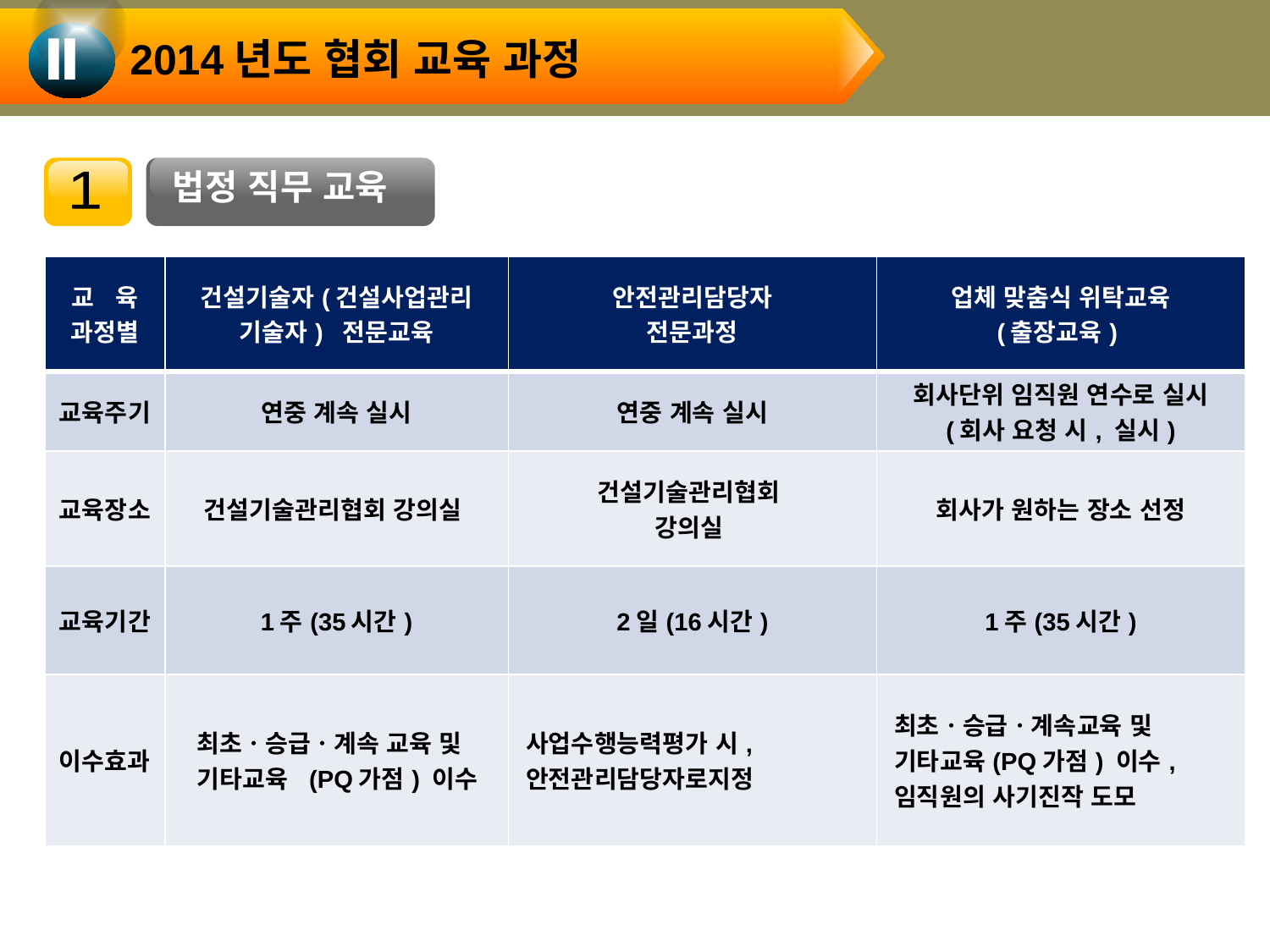

2014년도 협회 교육 과정

Ⅱ

법정 직무 교육

1
| 교 육 과정별 | 건설기술자(건설사업관리 기술자) 전문교육 | 안전관리담당자 전문과정 | 업체 맞춤식 위탁교육 (출장교육) |
| --- | --- | --- | --- |
| 교육주기 | 연중 계속 실시 | 연중 계속 실시 | 회사단위 임직원 연수로 실시 (회사 요청 시, 실시) |
| 교육장소 | 건설기술관리협회 강의실 | 건설기술관리협회  강의실 | 회사가 원하는 장소 선정 |
| 교육기간 | 1주(35시간) | 2일(16시간) | 1주(35시간) |
| 이수효과 | 최초ㆍ승급ㆍ계속 교육 및 기타교육  (PQ가점) 이수 | 사업수행능력평가 시, 안전관리담당자로지정 | 최초ㆍ승급ㆍ계속교육 및 기타교육(PQ가점) 이수, 임직원의 사기진작 도모 |